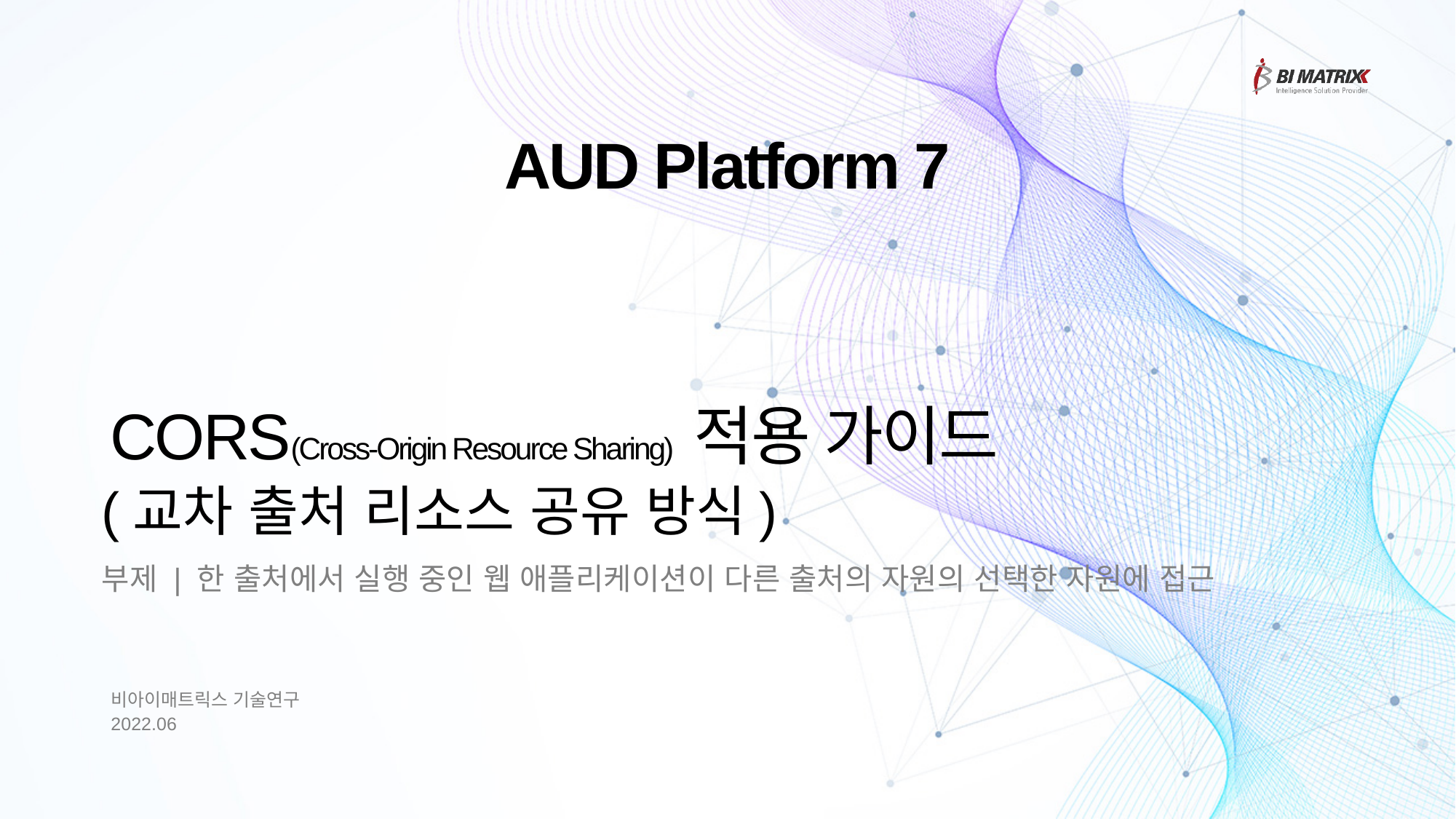

# AUD Platform 7
CORS(Cross-Origin Resource Sharing)  적용 가이드
(교차 출처 리소스 공유 방식)
부제 | 한 출처에서 실행 중인 웹 애플리케이션이 다른 출처의 자원의 선택한 자원에 접근
비아이매트릭스 기술연구
2022.06